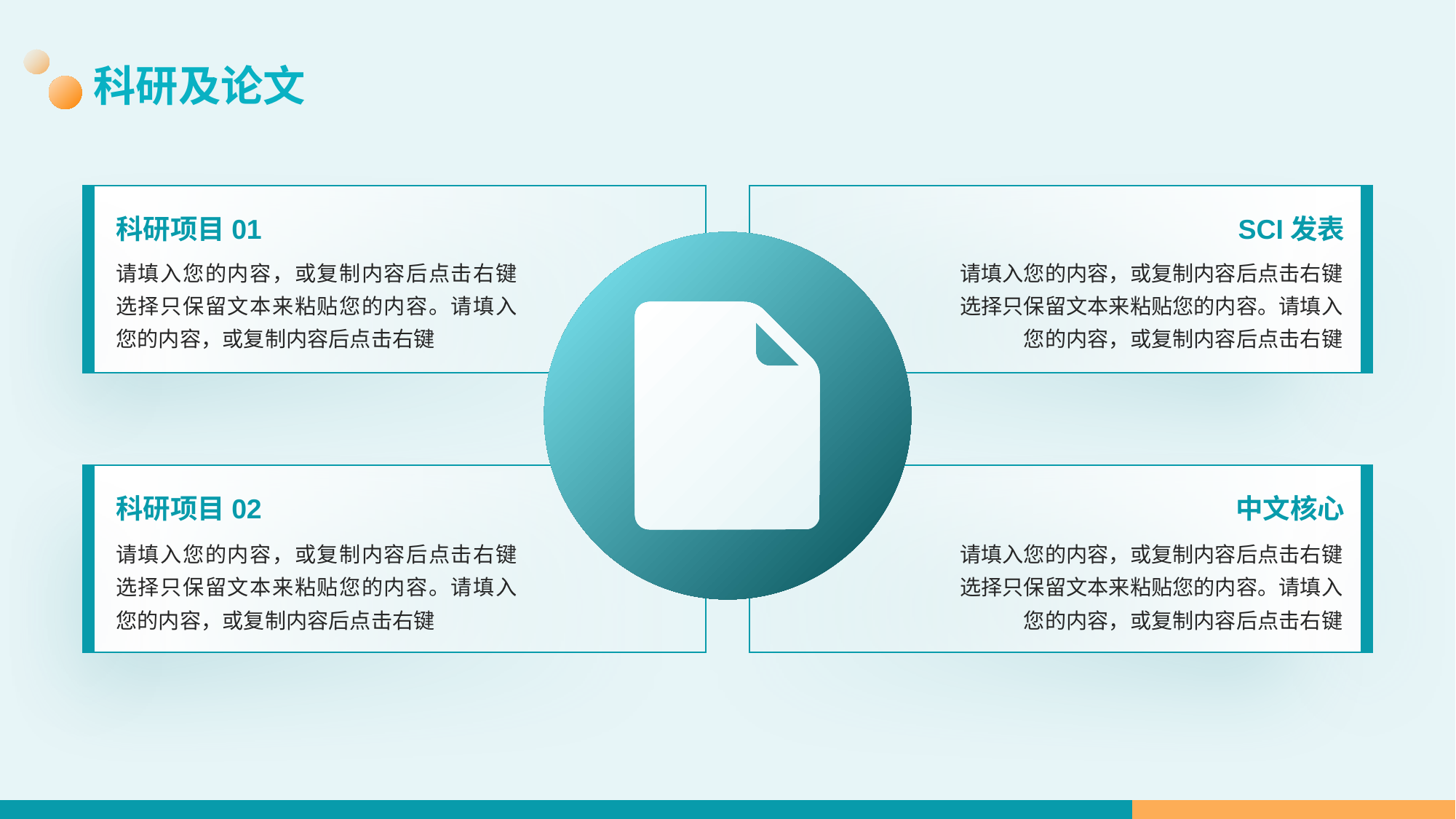

科研及论文

科研项目01
SCI发表

请填入您的内容，或复制内容后点击右键选择只保留文本来粘贴您的内容。请填入您的内容，或复制内容后点击右键
请填入您的内容，或复制内容后点击右键选择只保留文本来粘贴您的内容。请填入您的内容，或复制内容后点击右键

科研项目02
中文核心
请填入您的内容，或复制内容后点击右键选择只保留文本来粘贴您的内容。请填入您的内容，或复制内容后点击右键
请填入您的内容，或复制内容后点击右键选择只保留文本来粘贴您的内容。请填入您的内容，或复制内容后点击右键